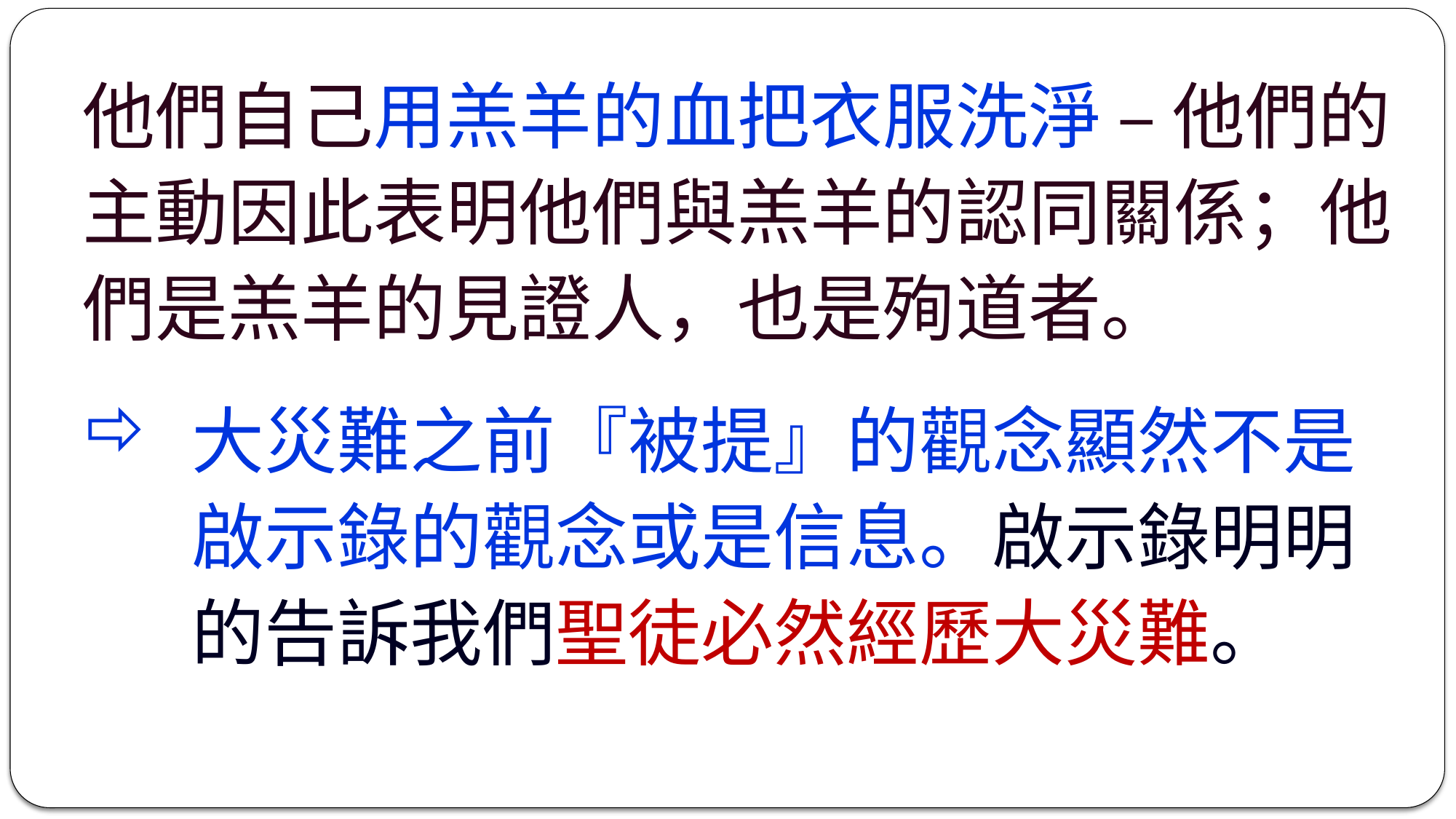

他們自己用羔羊的血把衣服洗淨 – 他們的主動因此表明他們與羔羊的認同關係；他們是羔羊的見證人，也是殉道者。
大災難之前『被提』的觀念顯然不是啟示錄的觀念或是信息。啟示錄明明的告訴我們聖徒必然經歷大災難。